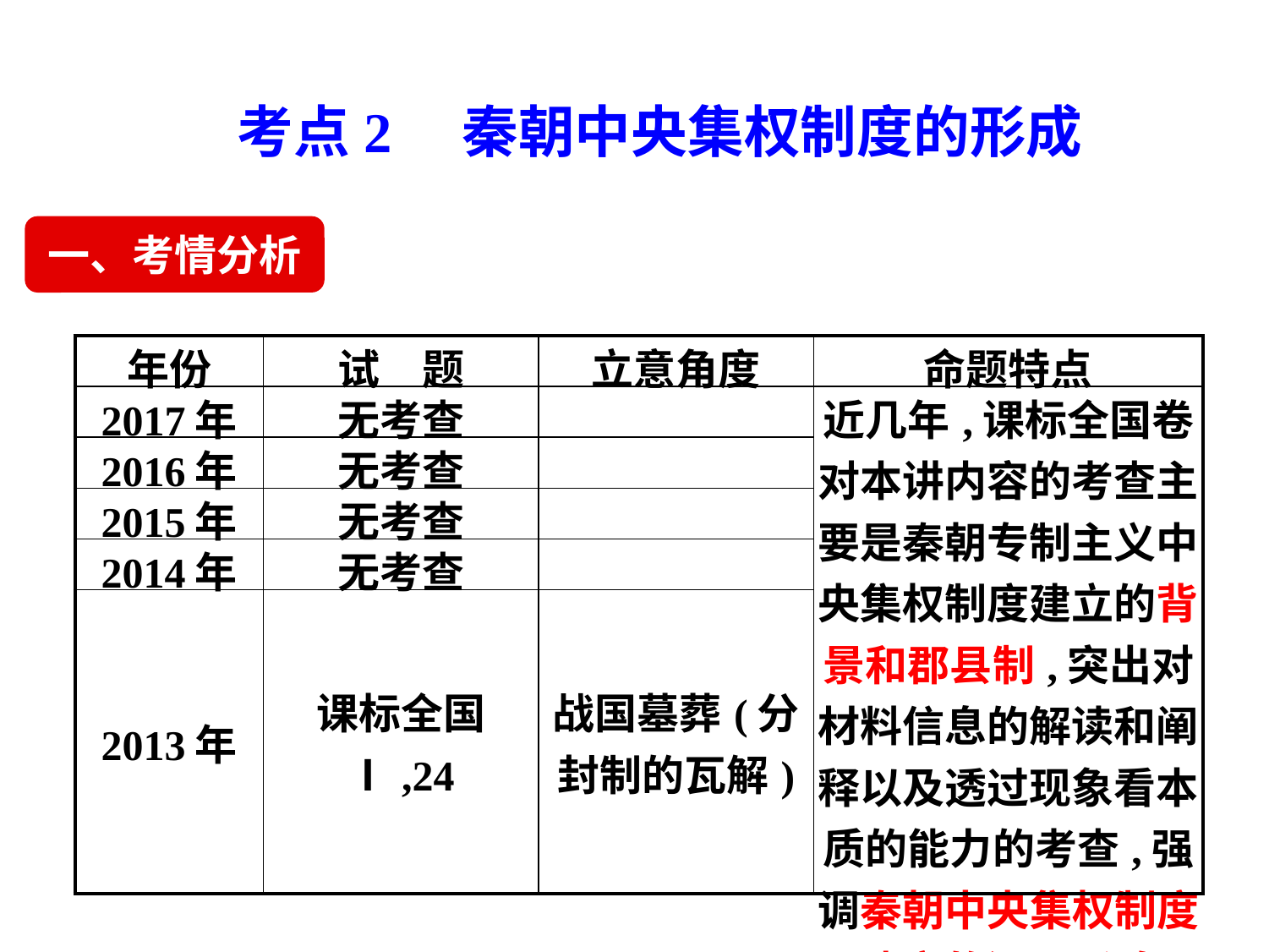

考点2　秦朝中央集权制度的形成
一、考情分析
| 年份 | 试　题 | 立意角度 | 命题特点 |
| --- | --- | --- | --- |
| 2017年 | 无考查 |  | 近几年,课标全国卷对本讲内容的考查主要是秦朝专制主义中央集权制度建立的背景和郡县制,突出对材料信息的解读和阐释以及透过现象看本质的能力的考查,强调秦朝中央集权制度建立的深远影响 |
| 2016年 | 无考查 |  |  |
| 2015年 | 无考查 |  |  |
| 2014年 | 无考查 |  |  |
| 2013年 | 课标全国Ⅰ,24 | 战国墓葬(分封制的瓦解) |  |